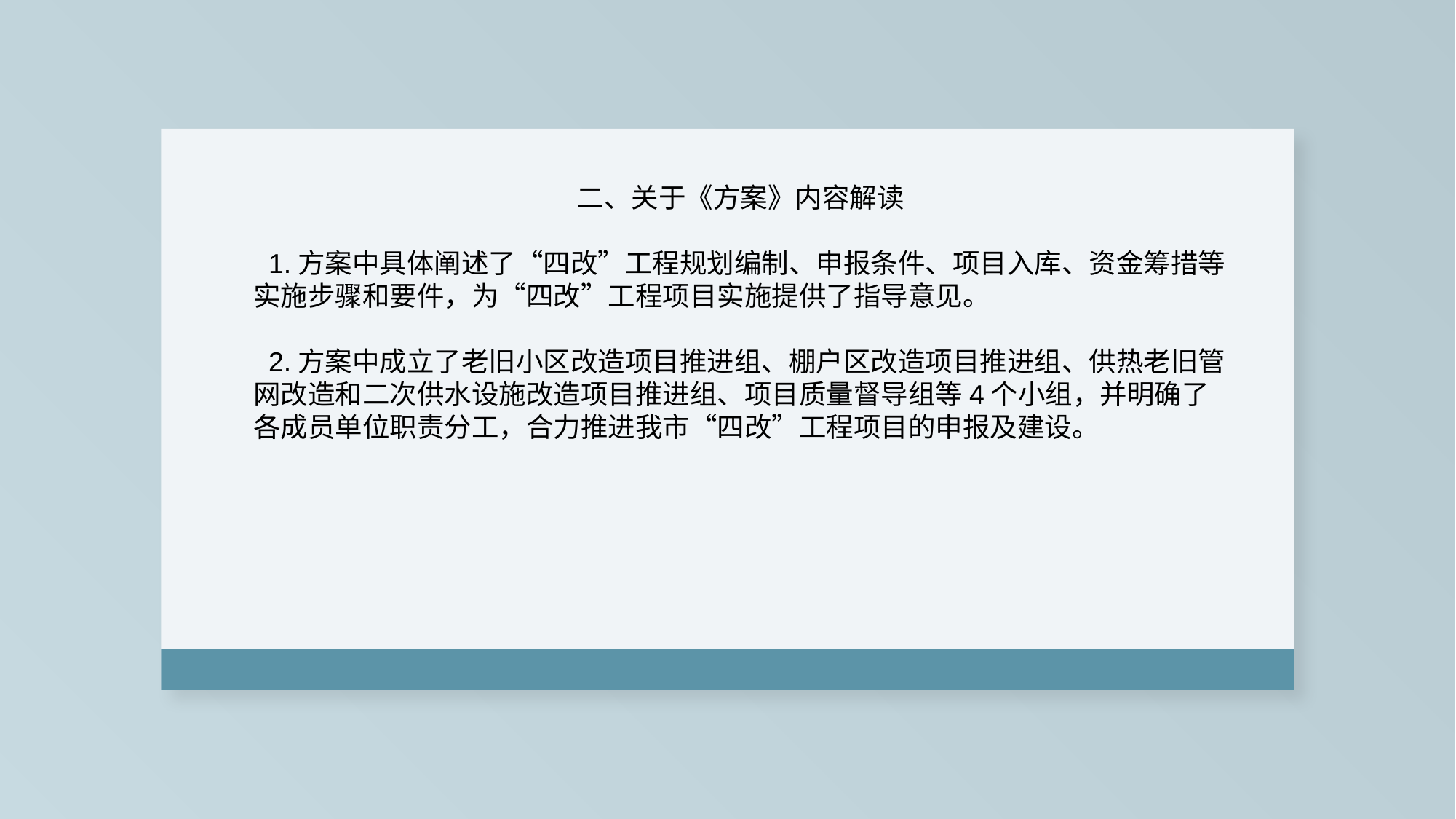

二、关于《方案》内容解读

  1.方案中具体阐述了“四改”工程规划编制、申报条件、项目入库、资金筹措等实施步骤和要件，为“四改”工程项目实施提供了指导意见。

  2.方案中成立了老旧小区改造项目推进组、棚户区改造项目推进组、供热老旧管网改造和二次供水设施改造项目推进组、项目质量督导组等4个小组，并明确了各成员单位职责分工，合力推进我市“四改”工程项目的申报及建设。